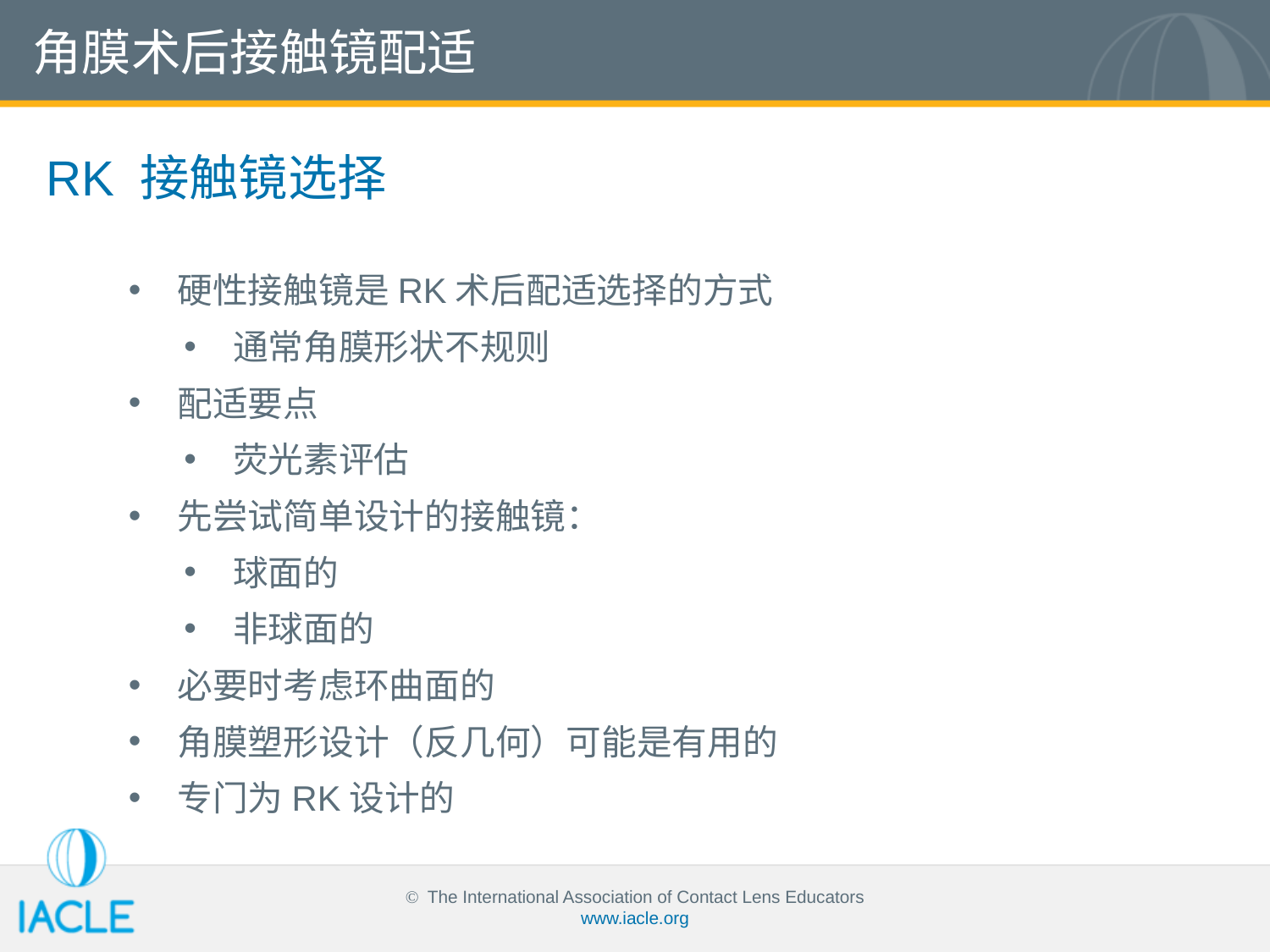

角膜术后接触镜配适
RK 接触镜选择
硬性接触镜是RK术后配适选择的方式
通常角膜形状不规则
配适要点
荧光素评估
先尝试简单设计的接触镜：
球面的
非球面的
必要时考虑环曲面的
角膜塑形设计（反几何）可能是有用的
专门为RK设计的